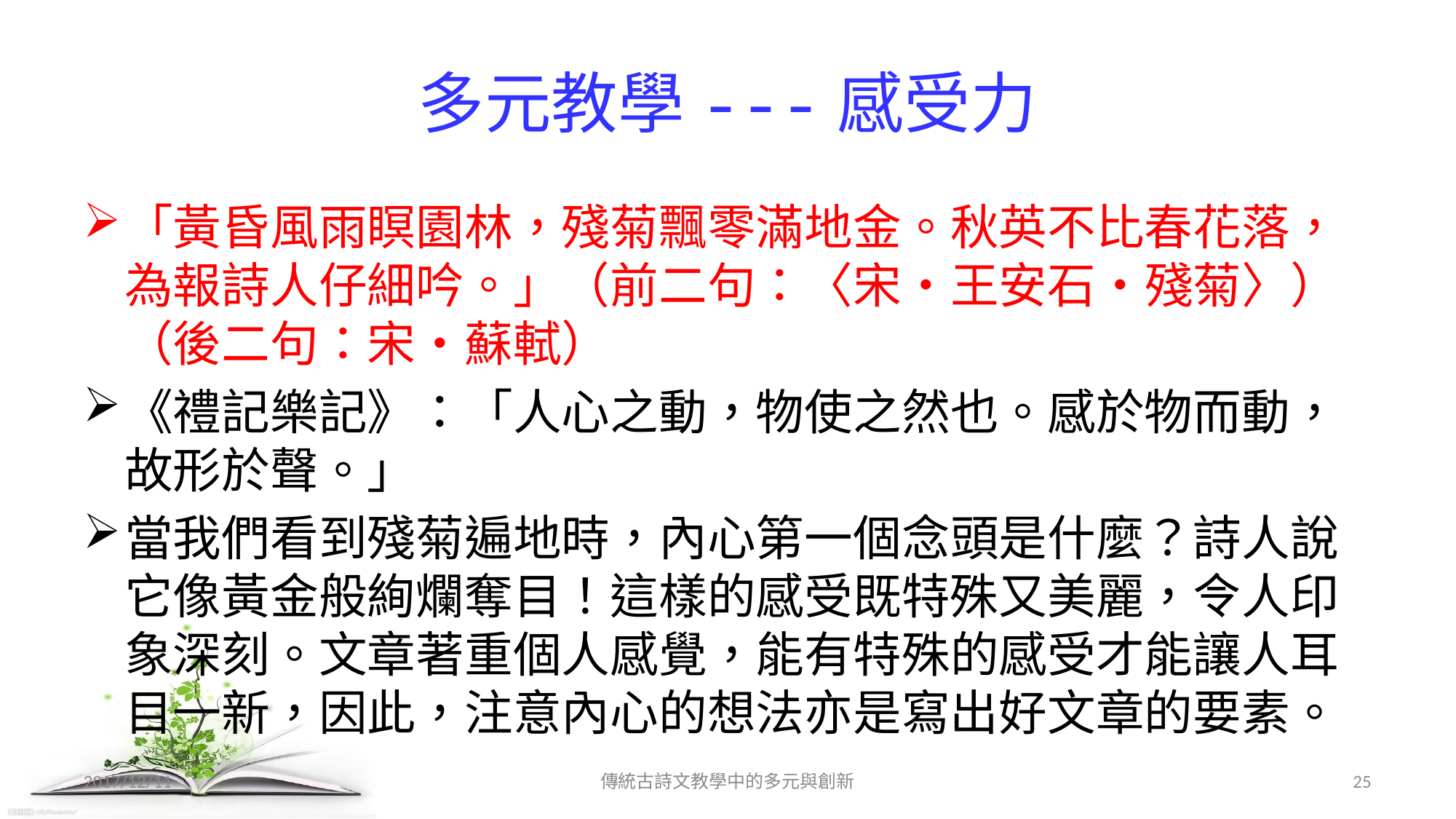

# 多元教學---感受力
「黃昏風雨瞑園林，殘菊飄零滿地金。秋英不比春花落，為報詩人仔細吟。」（前二句：〈宋‧王安石‧殘菊〉）（後二句：宋‧蘇軾）
《禮記樂記》：「人心之動，物使之然也。感於物而動，故形於聲。」
當我們看到殘菊遍地時，內心第一個念頭是什麼？詩人說它像黃金般絢爛奪目！這樣的感受既特殊又美麗，令人印象深刻。文章著重個人感覺，能有特殊的感受才能讓人耳目一新，因此，注意內心的想法亦是寫出好文章的要素。

2017/12/11
傳統古詩文教學中的多元與創新
25